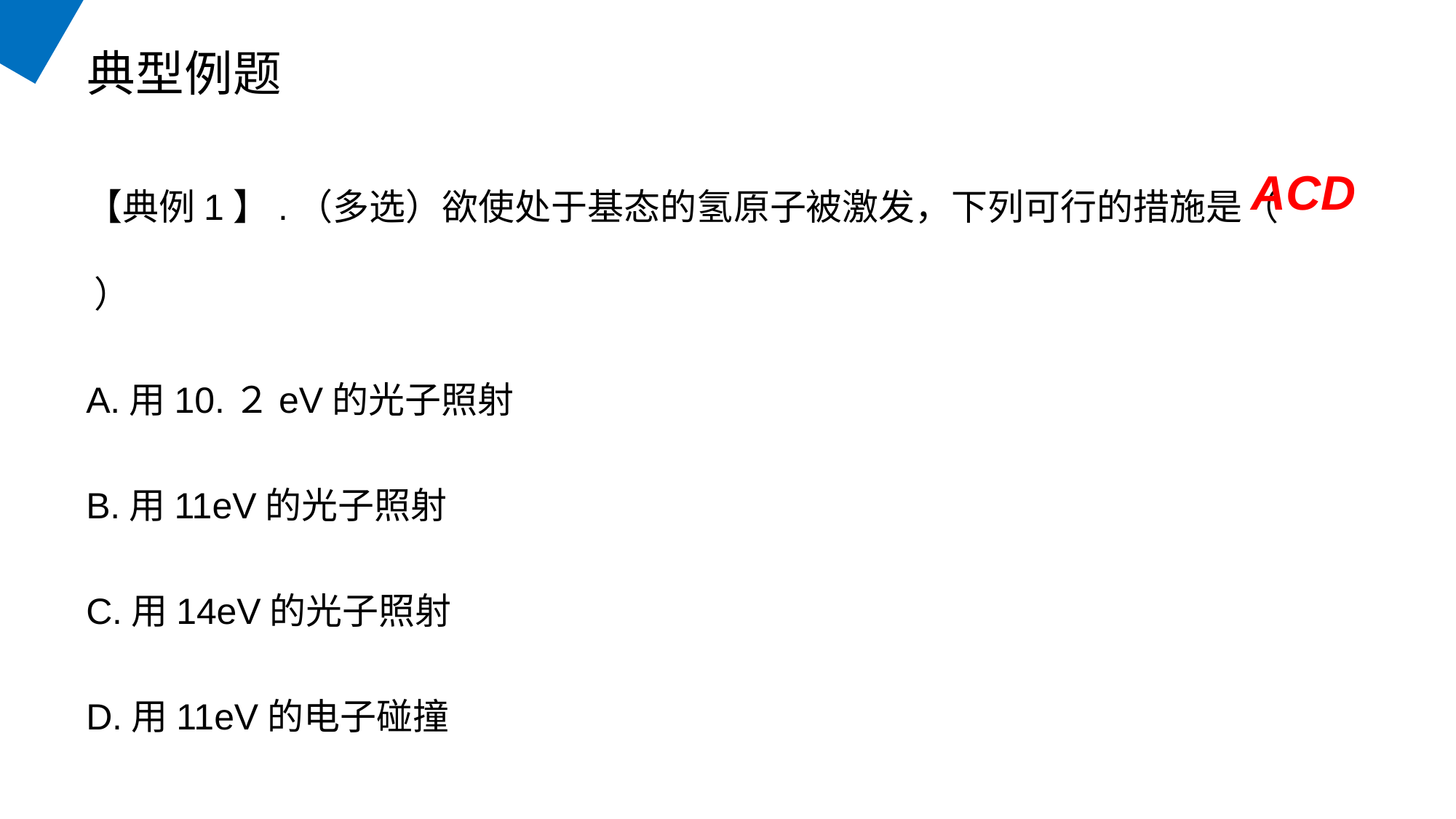

典型例题
【典例1】.（多选）欲使处于基态的氢原子被激发，下列可行的措施是（             ）
A.用10.２eV的光子照射
B.用11eV的光子照射
C.用14eV的光子照射
D.用11eV的电子碰撞
ACD